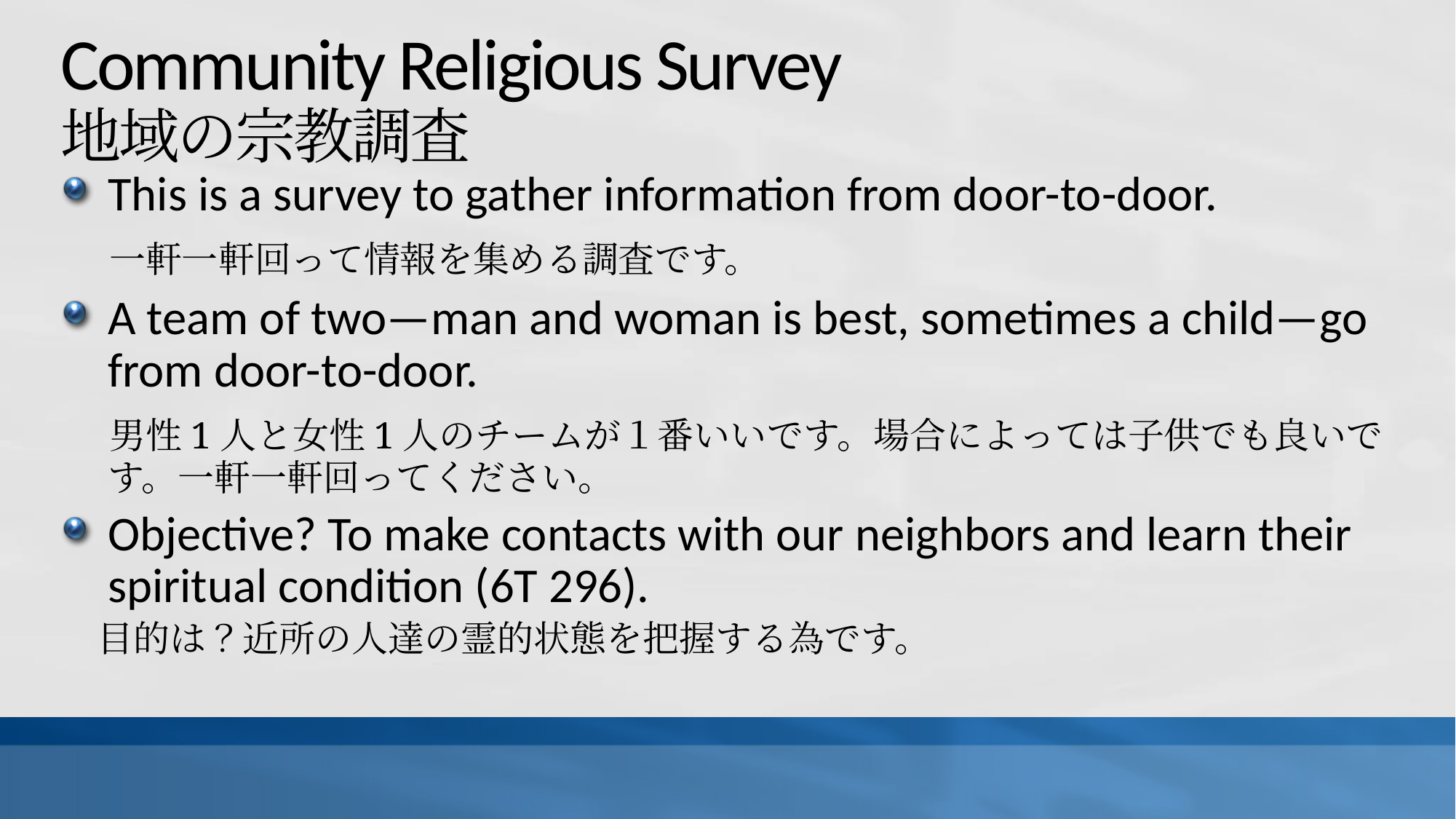

# Community Religious Survey 地域の宗教調査
This is a survey to gather information from door-to-door.
　一軒一軒回って情報を集める調査です。
A team of two—man and woman is best, sometimes a child—go from door-to-door.
　男性1人と女性1人のチームが１番いいです。場合によっては子供でも良いです。一軒一軒回ってください。
Objective? To make contacts with our neighbors and learn their spiritual condition (6T 296).
　目的は？近所の人達の霊的状態を把握する為です。